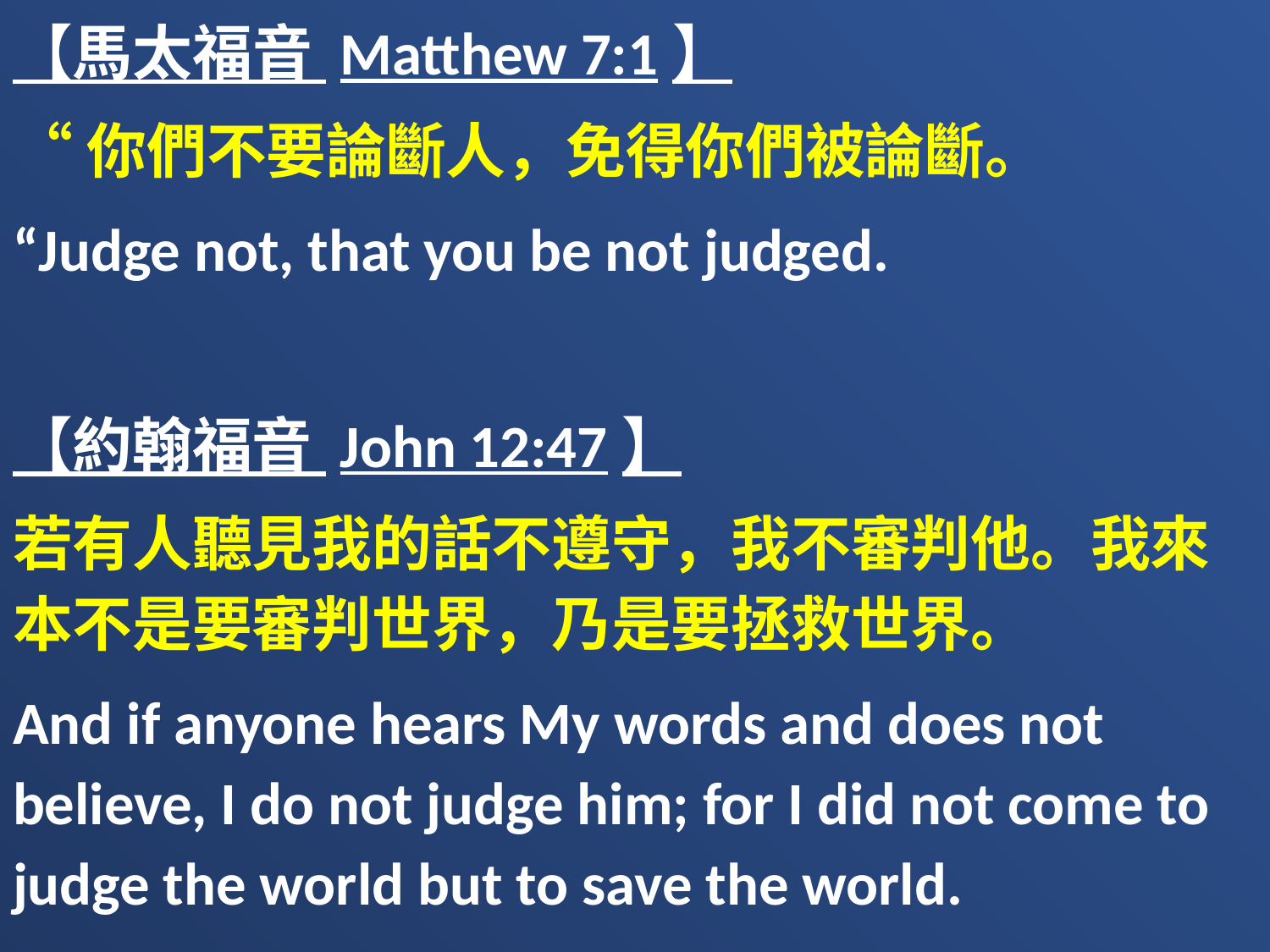

【馬太福音 Matthew 7:1】
“你們不要論斷人，免得你們被論斷。
“Judge not, that you be not judged.

【約翰福音 John 12:47】
若有人聽見我的話不遵守，我不審判他。我來本不是要審判世界，乃是要拯救世界。
And if anyone hears My words and does not believe, I do not judge him; for I did not come to judge the world but to save the world.